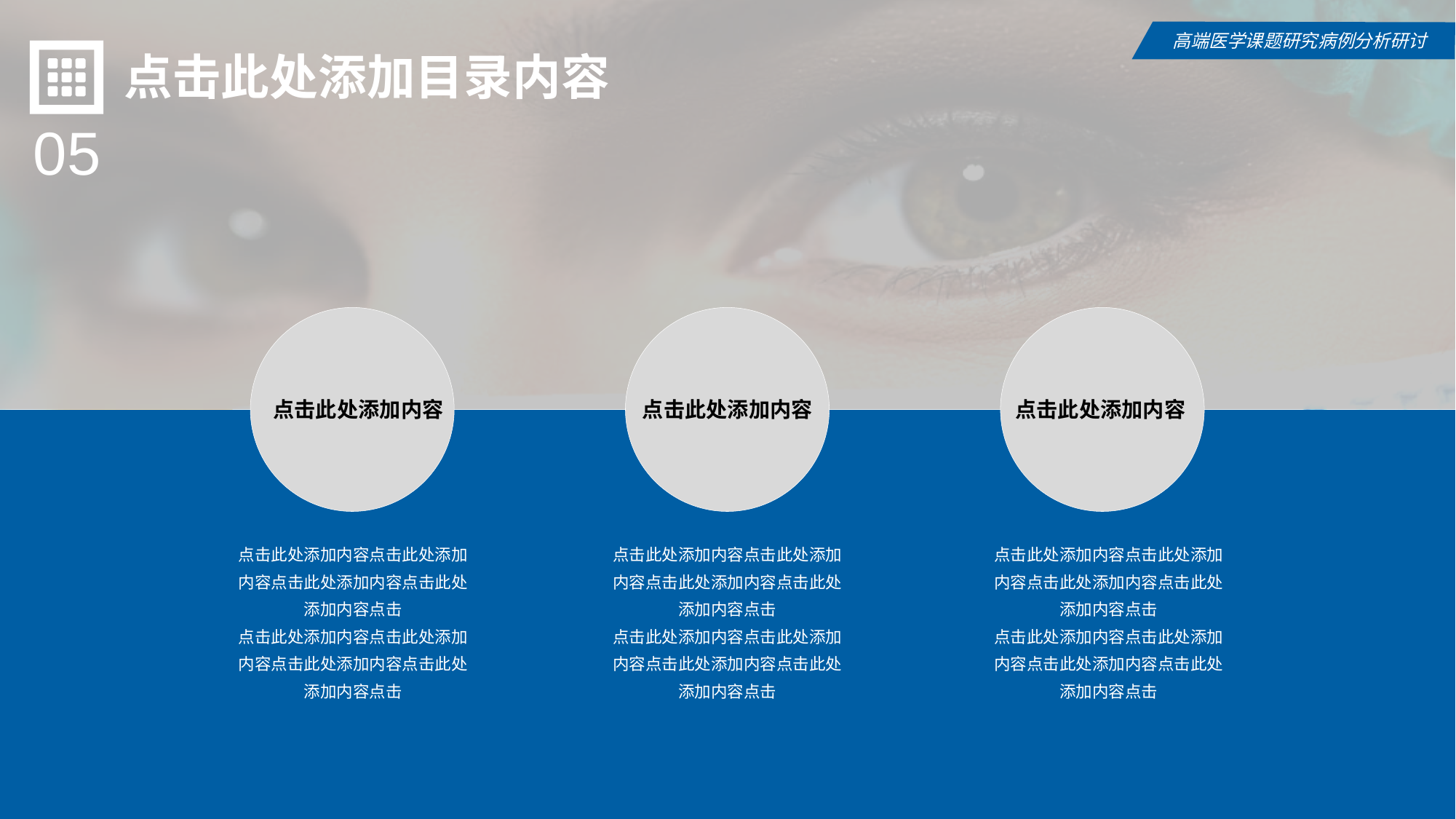

高端医学课题研究病例分析研讨

点击此处添加目录内容
05

点击此处添加内容

点击此处添加内容

点击此处添加内容

点击此处添加内容点击此处添加内容点击此处添加内容点击此处添加内容点击
点击此处添加内容点击此处添加内容点击此处添加内容点击此处添加内容点击
点击此处添加内容点击此处添加内容点击此处添加内容点击此处添加内容点击
点击此处添加内容点击此处添加内容点击此处添加内容点击此处添加内容点击
点击此处添加内容点击此处添加内容点击此处添加内容点击此处添加内容点击
点击此处添加内容点击此处添加内容点击此处添加内容点击此处添加内容点击
.